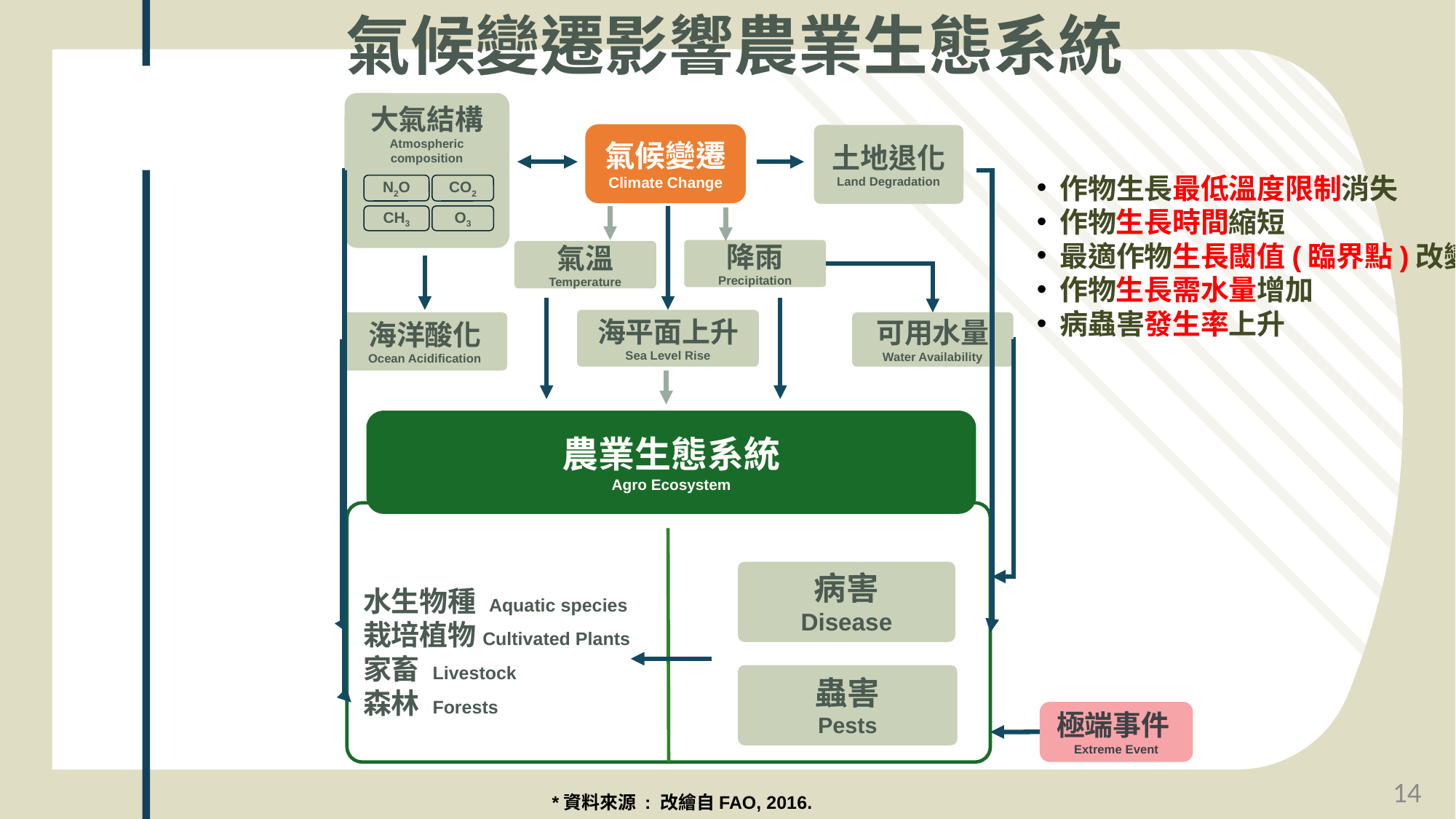

氣候變遷影響農業生態系統
大氣結構
Atmospheric composition
氣候變遷
Climate Change
土地退化
Land Degradation
作物生長最低溫度限制消失
作物生長時間縮短
最適作物生長閾值(臨界點)改變
作物生長需水量增加
病蟲害發生率上升
N2O
CO2
CH3
O3
降雨
Precipitation
氣溫
Temperature
海平面上升
Sea Level Rise
海洋酸化
Ocean Acidification
可用水量
Water Availability
農業生態系統
Agro Ecosystem

病害
Disease
水生物種 Aquatic species
栽培植物Cultivated Plants
家畜 Livestock
森林 Forests
蟲害
Pests
極端事件Extreme Event
14
*資料來源 : 改繪自FAO, 2016.